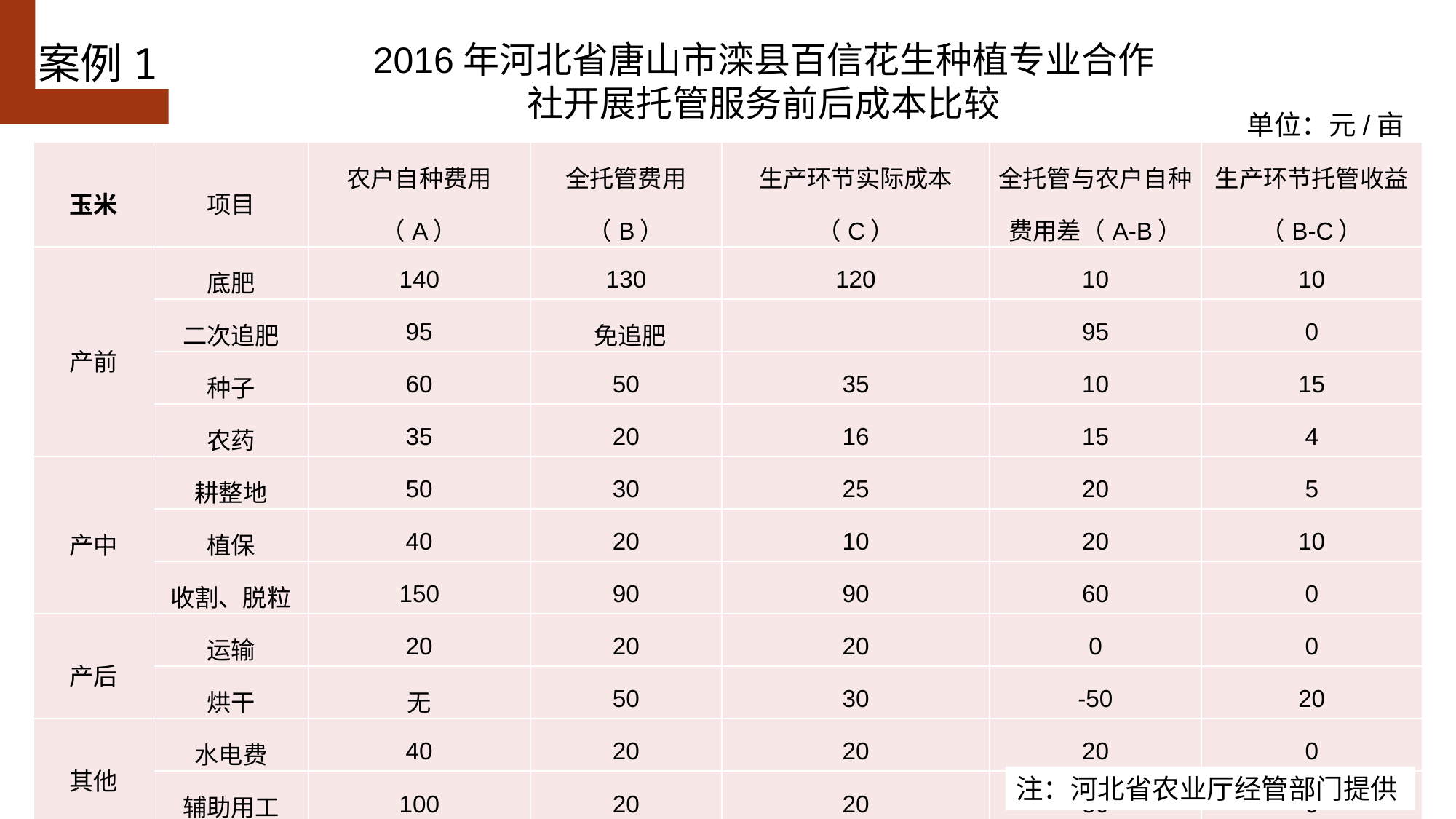

案例1
2016年河北省唐山市滦县百信花生种植专业合作社开展托管服务前后成本比较
单位：元/亩
| 玉米 | 项目 | 农户自种费用（A） | 全托管费用（B） | 生产环节实际成本（C） | 全托管与农户自种费用差（A-B） | 生产环节托管收益（B-C） |
| --- | --- | --- | --- | --- | --- | --- |
| 产前 | 底肥 | 140 | 130 | 120 | 10 | 10 |
|  | 二次追肥 | 95 | 免追肥 |  | 95 | 0 |
|  | 种子 | 60 | 50 | 35 | 10 | 15 |
|  | 农药 | 35 | 20 | 16 | 15 | 4 |
| 产中 | 耕整地 | 50 | 30 | 25 | 20 | 5 |
|  | 植保 | 40 | 20 | 10 | 20 | 10 |
|  | 收割、脱粒 | 150 | 90 | 90 | 60 | 0 |
| 产后 | 运输 | 20 | 20 | 20 | 0 | 0 |
|  | 烘干 | 无 | 50 | 30 | -50 | 20 |
| 其他 | 水电费 | 40 | 20 | 20 | 20 | 0 |
|  | 辅助用工 | 100 | 20 | 20 | 80 | 0 |
|  | 合计 | 730 | 450 | 386 | 280（降38.4%） | 64 |
注：河北省农业厅经管部门提供